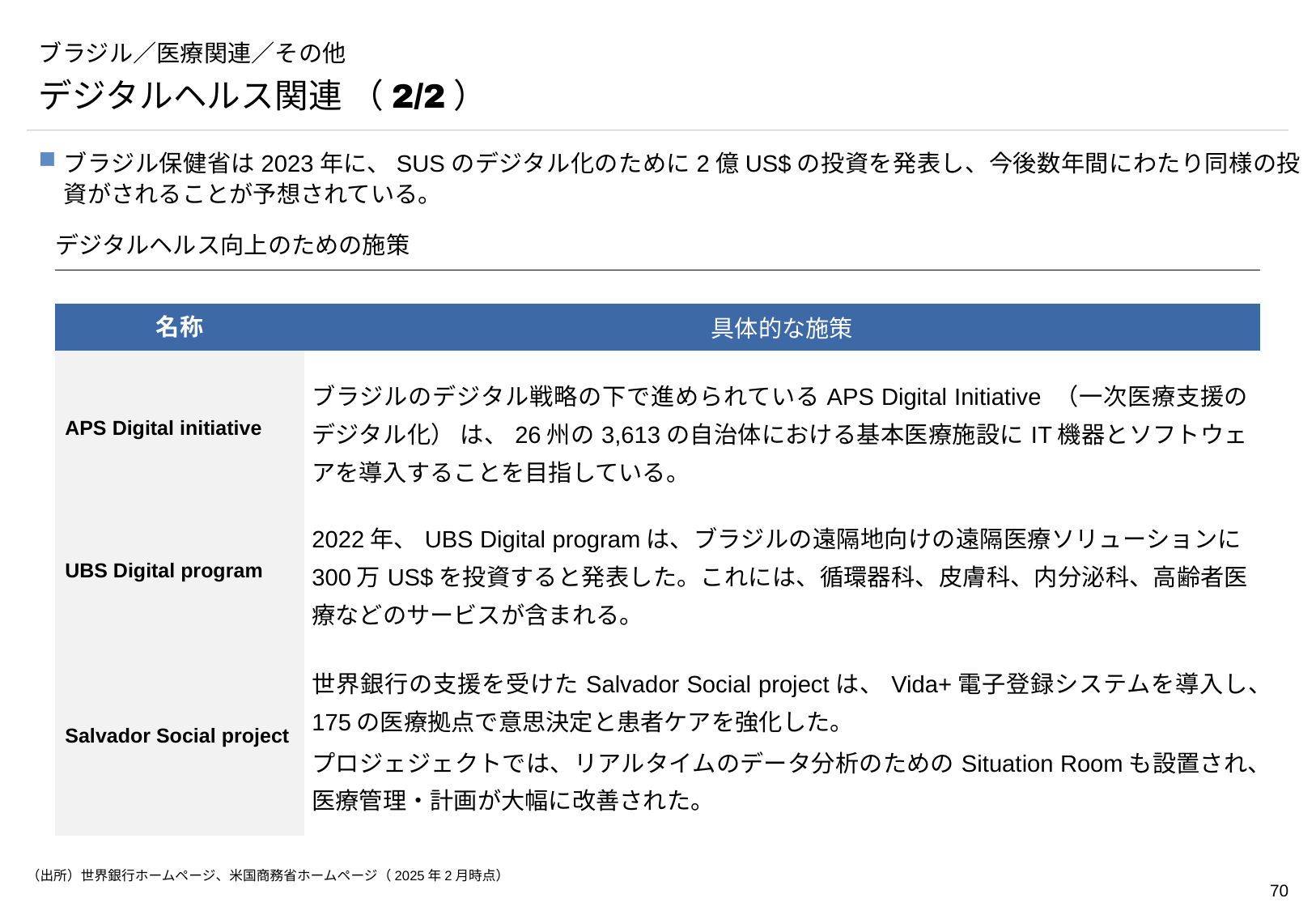

# ブラジル／医療関連／その他
デジタルヘルス関連 （2/2）
ブラジル保健省は2023年に、SUSのデジタル化のために2億US$の投資を発表し、今後数年間にわたり同様の投資がされることが予想されている。

デジタルヘルス向上のための施策
| 名称 | 具体的な施策 |
| --- | --- |
| APS Digital initiative | ブラジルのデジタル戦略の下で進められているAPS Digital Initiative （一次医療支援のデジタル化） は、26州の3,613の自治体における基本医療施設にIT機器とソフトウェアを導入することを目指している。 |
| UBS Digital program | 2022年、UBS Digital programは、ブラジルの遠隔地向けの遠隔医療ソリューションに300万US$を投資すると発表した。これには、循環器科、皮膚科、内分泌科、高齢者医療などのサービスが含まれる。 |
| Salvador Social project | 世界銀行の支援を受けたSalvador Social projectは、Vida+電子登録システムを導入し、175の医療拠点で意思決定と患者ケアを強化した。 プロジェジェクトでは、リアルタイムのデータ分析のためのSituation Roomも設置され、医療管理・計画が大幅に改善された。 |
（出所）世界銀行ホームページ、米国商務省ホームページ（2025年2月時点）